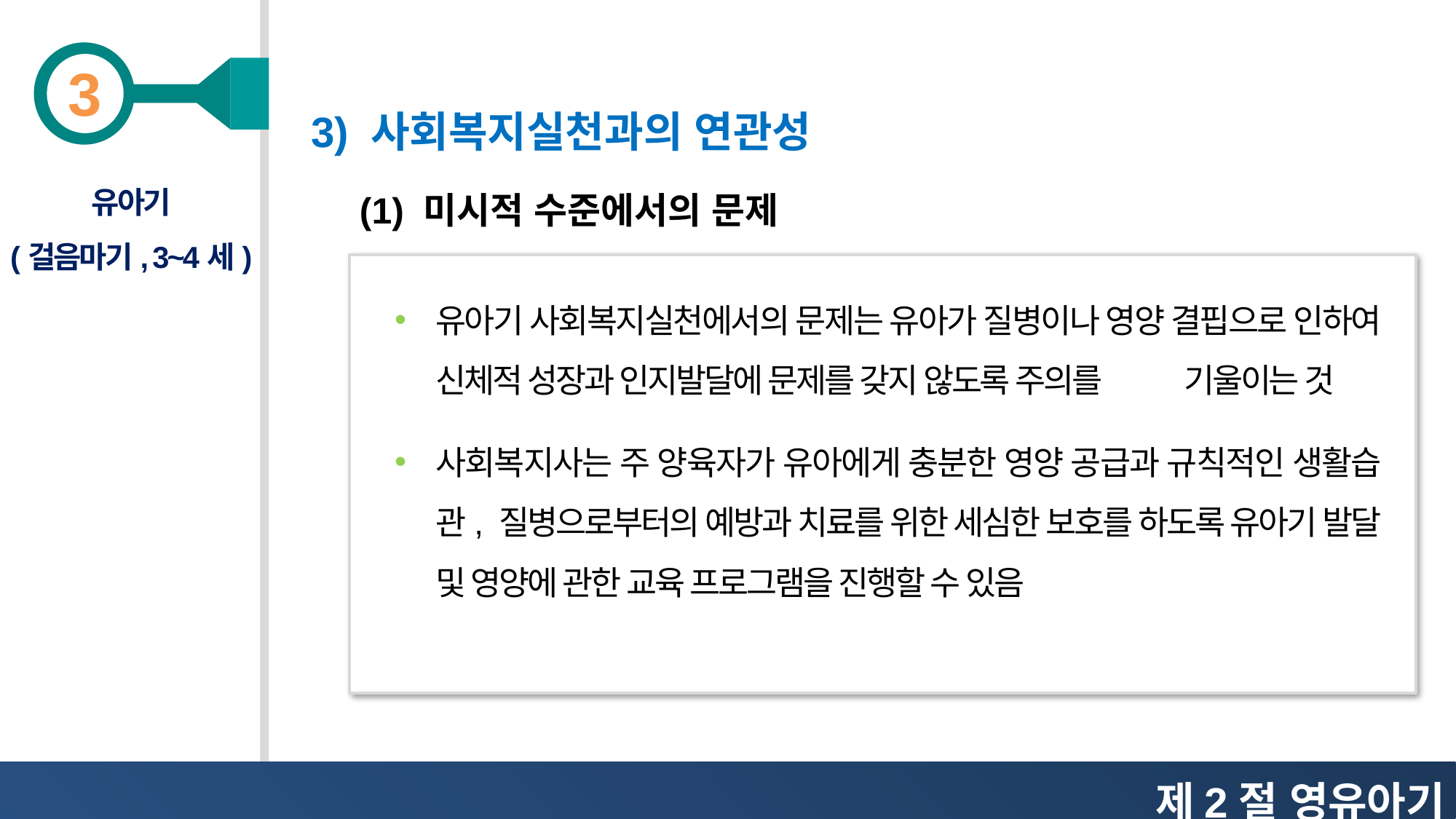

3) 사회복지실천과의 연관성
유아기
(걸음마기, 3~4세)
(1) 미시적 수준에서의 문제

유아기 사회복지실천에서의 문제는 유아가 질병이나 영양 결핍으로 인하여 신체적 성장과 인지발달에 문제를 갖지 않도록 주의를            기울이는 것

사회복지사는 주 양육자가 유아에게 충분한 영양 공급과 규칙적인 생활습관, 질병으로부터의 예방과 치료를 위한 세심한 보호를 하도록 유아기 발달 및 영양에 관한 교육 프로그램을 진행할 수 있음

제2절 영유아기